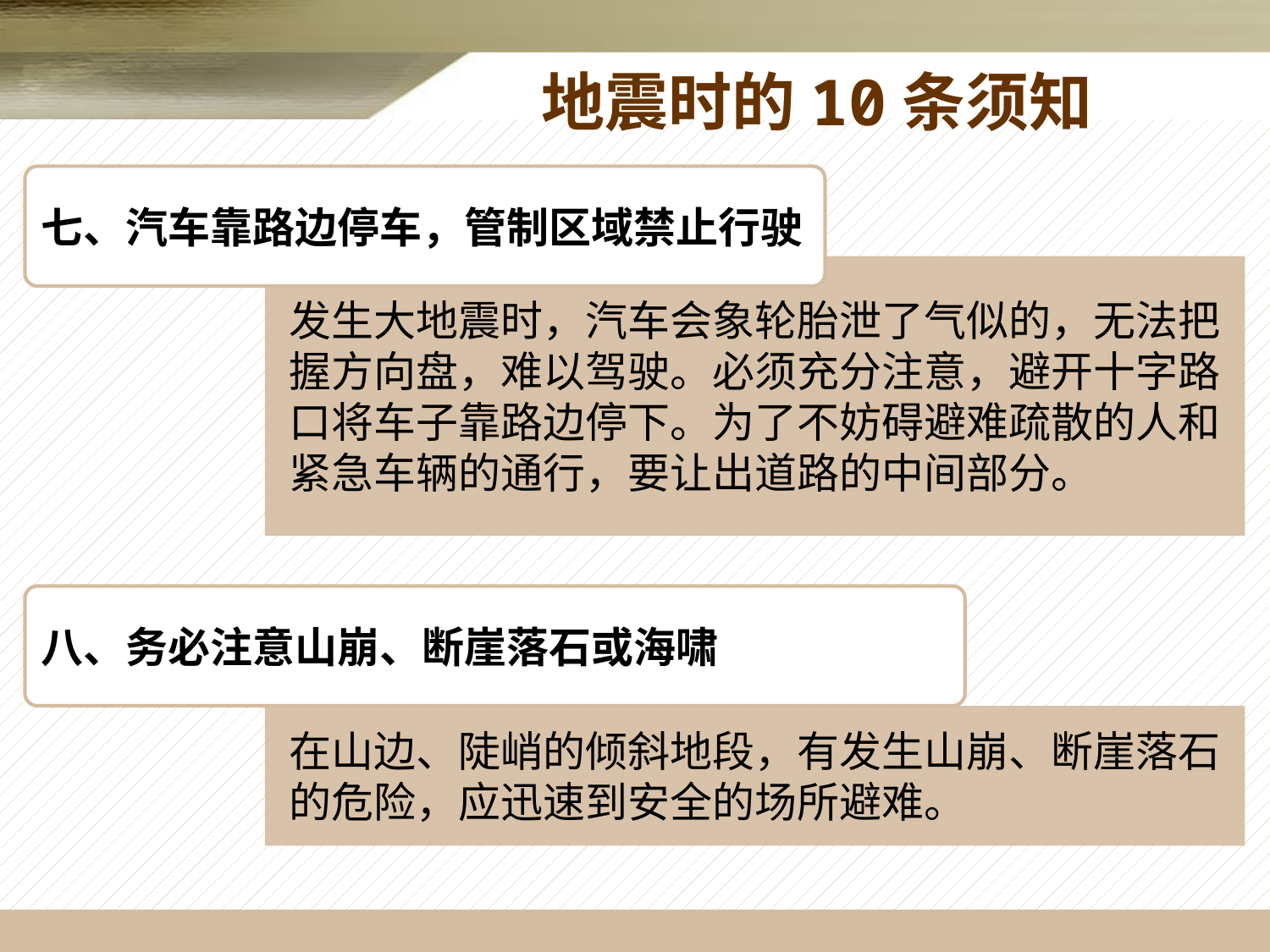

地震时的10条须知
七、汽车靠路边停车，管制区域禁止行驶

发生大地震时，汽车会象轮胎泄了气似的，无法把握方向盘，难以驾驶。必须充分注意，避开十字路口将车子靠路边停下。为了不妨碍避难疏散的人和紧急车辆的通行，要让出道路的中间部分。

八、务必注意山崩、断崖落石或海啸
在山边、陡峭的倾斜地段，有发生山崩、断崖落石的危险，应迅速到安全的场所避难。